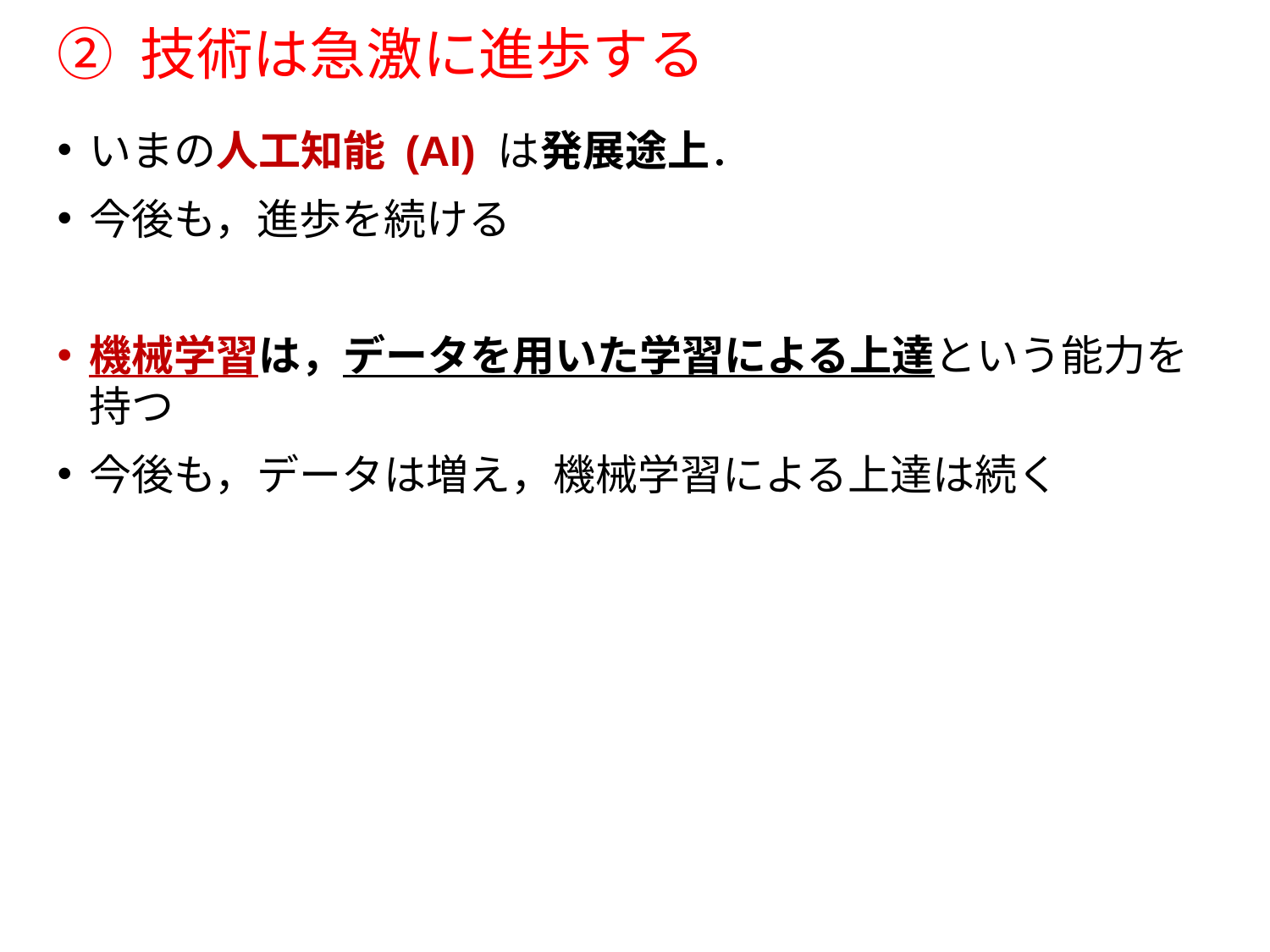

# ② 技術は急激に進歩する
いまの人工知能 (AI) は発展途上．
今後も，進歩を続ける

機械学習は，データを用いた学習による上達という能力を持つ
今後も，データは増え，機械学習による上達は続く